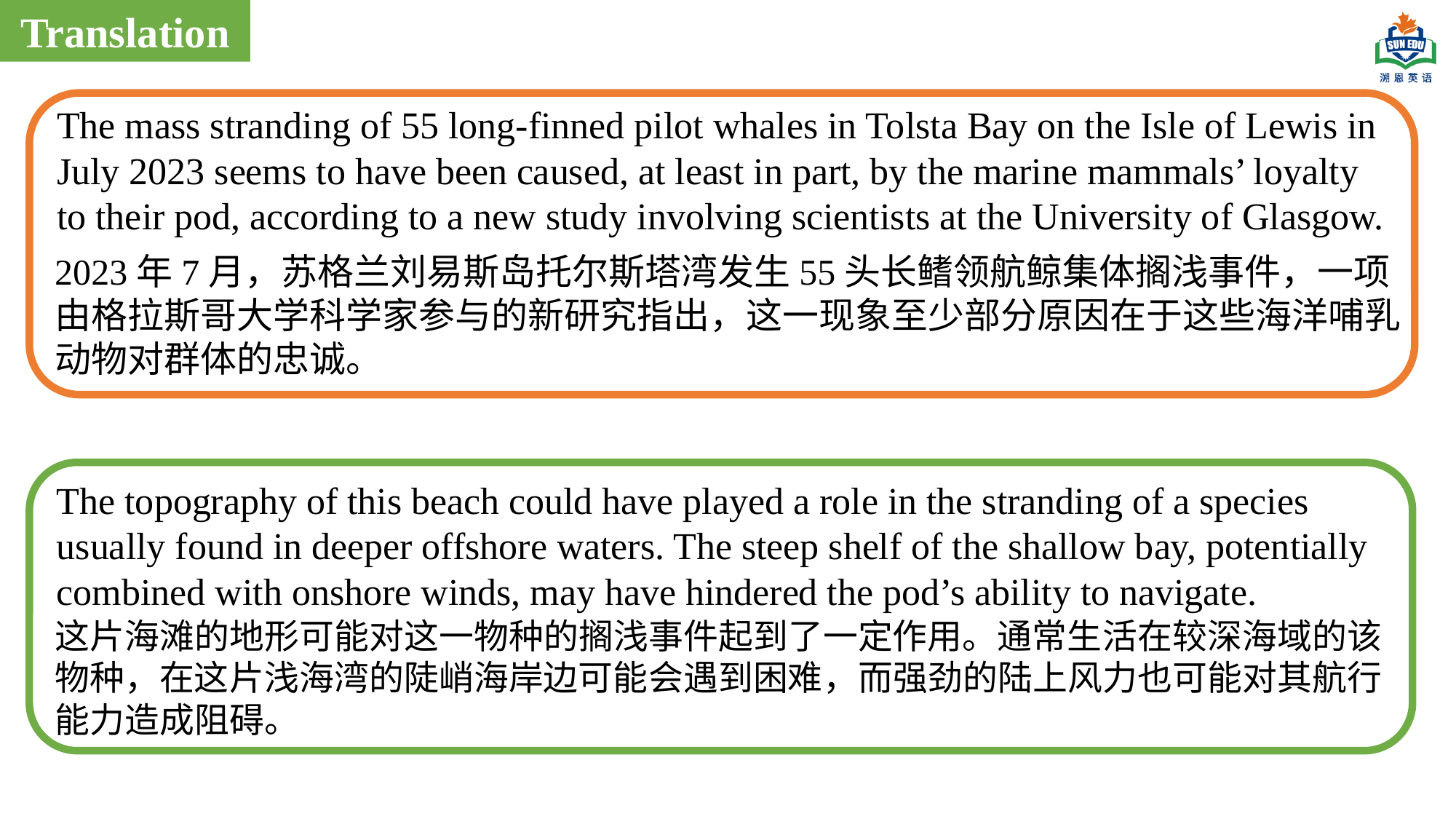

Translation

The mass stranding of 55 long-finned pilot whales in Tolsta Bay on the Isle of Lewis in July 2023 seems to have been caused, at least in part, by the marine mammals’ loyalty to their pod, according to a new study involving scientists at the University of Glasgow.
2023年7月，苏格兰刘易斯岛托尔斯塔湾发生55头长鳍领航鲸集体搁浅事件，一项由格拉斯哥大学科学家参与的新研究指出，这一现象至少部分原因在于这些海洋哺乳动物对群体的忠诚。

The topography of this beach could have played a role in the stranding of a species usually found in deeper offshore waters. The steep shelf of the shallow bay, potentially combined with onshore winds, may have hindered the pod’s ability to navigate.
这片海滩的地形可能对这一物种的搁浅事件起到了一定作用。通常生活在较深海域的该物种，在这片浅海湾的陡峭海岸边可能会遇到困难，而强劲的陆上风力也可能对其航行能力造成阻碍。